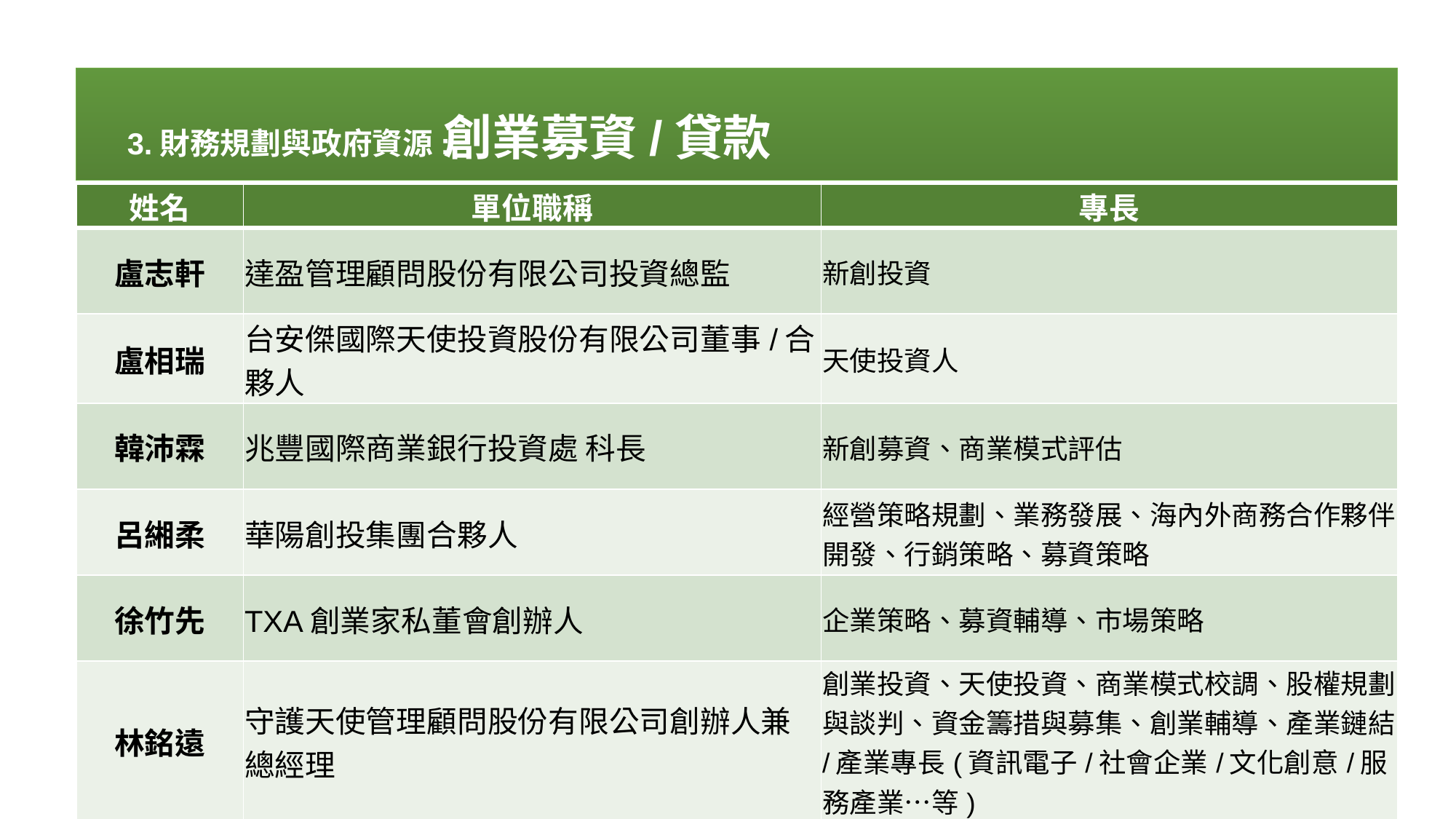

創業募資/貸款
3.財務規劃與政府資源:
| 姓名 | 單位職稱 | 專長 |
| --- | --- | --- |
| 盧志軒 | 達盈管理顧問股份有限公司投資總監 | 新創投資 |
| 盧相瑞 | 台安傑國際天使投資股份有限公司董事/合夥人 | 天使投資人 |
| 韓沛霖 | 兆豐國際商業銀行投資處 科長 | 新創募資、商業模式評估 |
| 呂緗柔 | 華陽創投集團合夥人 | 經營策略規劃、業務發展、海內外商務合作夥伴開發、行銷策略、募資策略 |
| 徐竹先 | TXA創業家私董會創辦人 | 企業策略、募資輔導、市場策略 |
| 林銘遠 | 守護天使管理顧問股份有限公司創辦人兼總經理 | 創業投資、天使投資、商業模式校調、股權規劃與談判、資金籌措與募集、創業輔導、產業鏈結/產業專長(資訊電子/社會企業/文化創意/服務產業…等) |